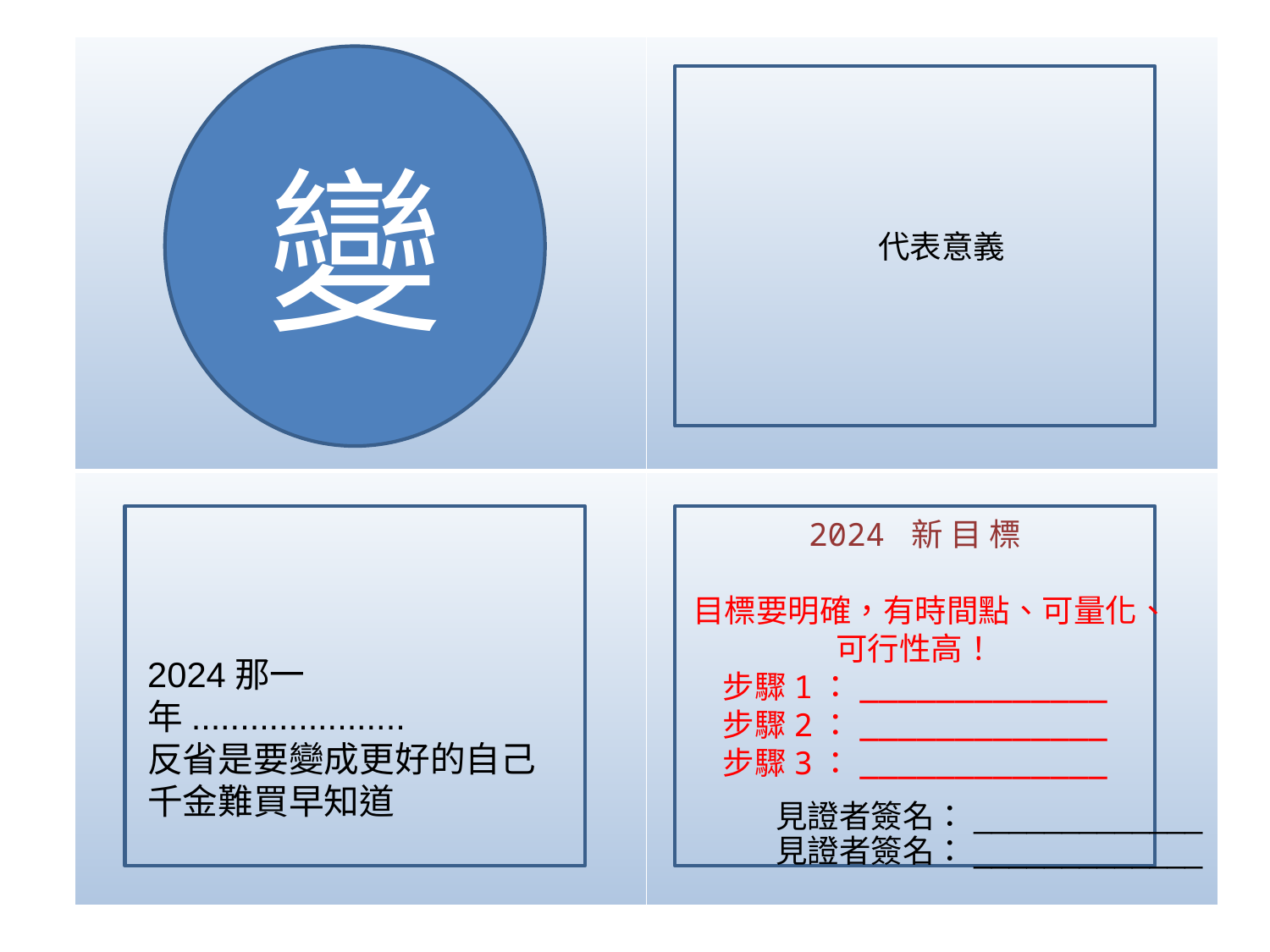

|  |  |
| --- | --- |
|  |  |
變

代表意義

2024 新 目 標

目標要明確，有時間點、可量化、可行性高！
步驟1：_____________
步驟2：_____________
步驟3：_____________

2024那一年......................
反省是要變成更好的自己
千金難買早知道
見證者簽名：_____________
見證者簽名：_____________